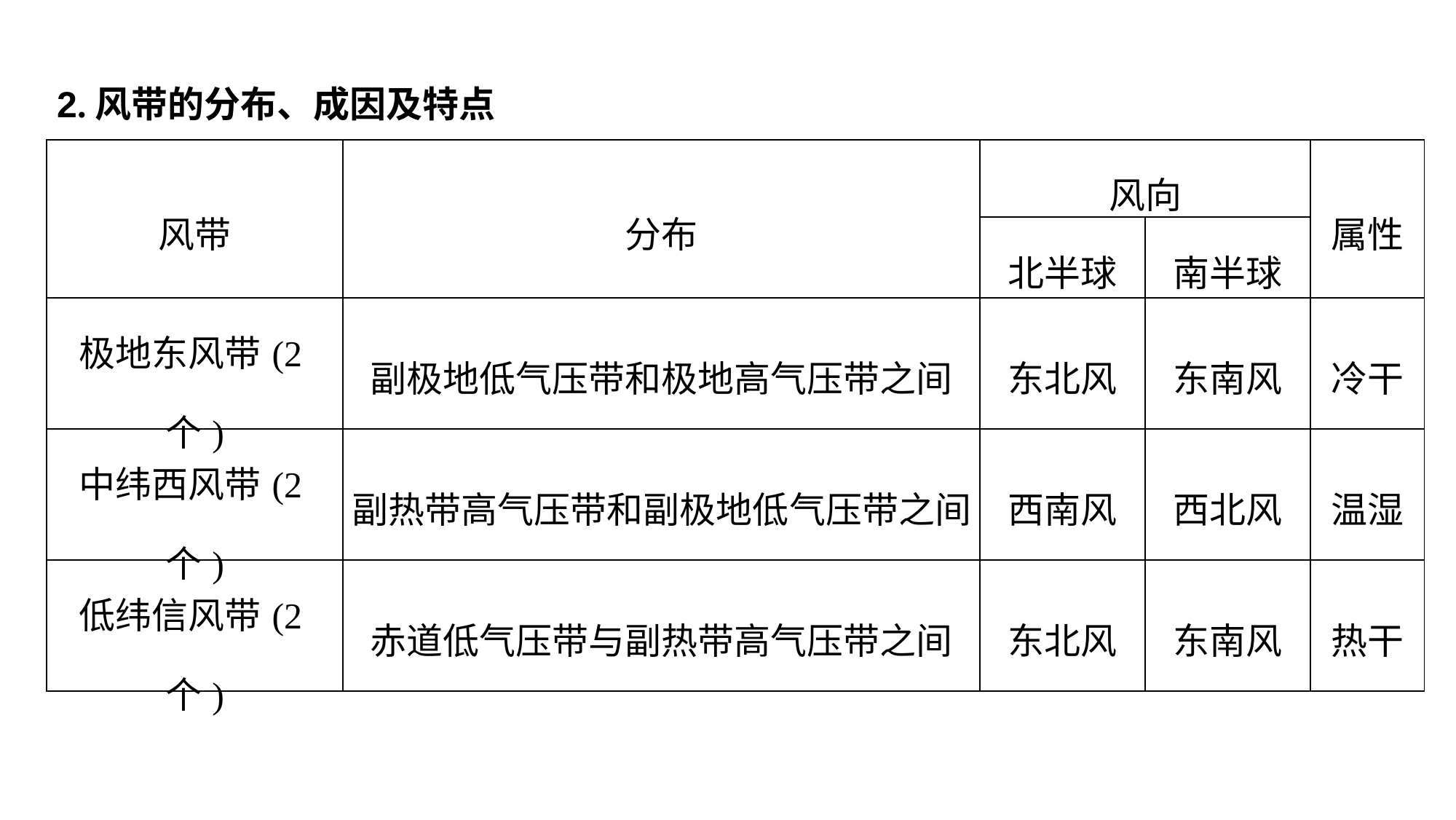

2.风带的分布、成因及特点
| 风带 | 分布 | 风向 |  | 属性 |
| --- | --- | --- | --- | --- |
|  |  | 北半球 | 南半球 |  |
| 极地东风带(2个) | 副极地低气压带和极地高气压带之间 | 东北风 | 东南风 | 冷干 |
| 中纬西风带(2个) | 副热带高气压带和副极地低气压带之间 | 西南风 | 西北风 | 温湿 |
| 低纬信风带(2个) | 赤道低气压带与副热带高气压带之间 | 东北风 | 东南风 | 热干 |